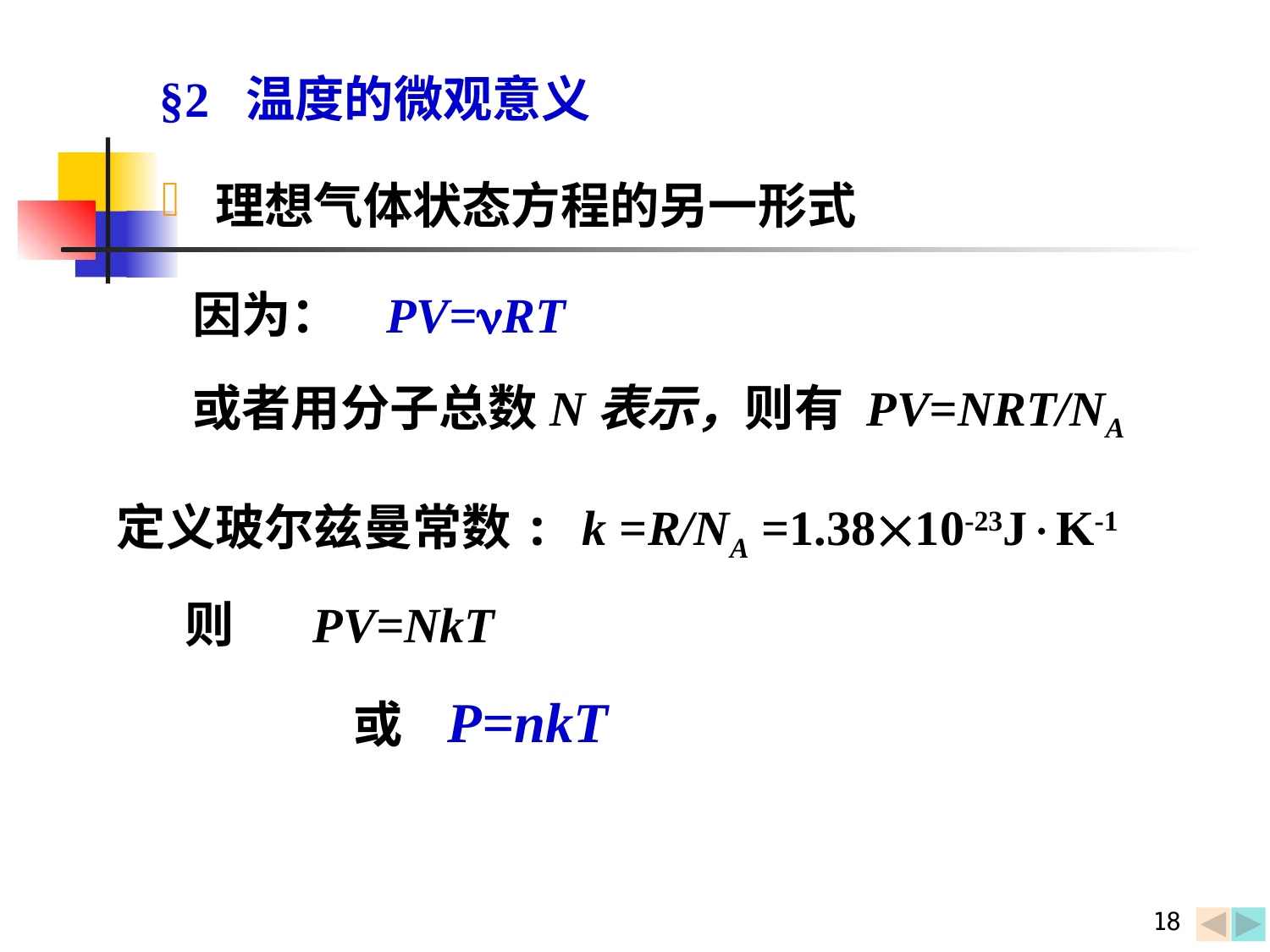

§2  温度的微观意义
 理想气体状态方程的另一形式
因为：   PV=νRT
或者用分子总数N表示，则有 PV=NRT/NA
定义玻尔兹曼常数: k =R/NA =1.38×10-23J⋅K-1
     则      PV=NkT
                    或   P=nkT
18